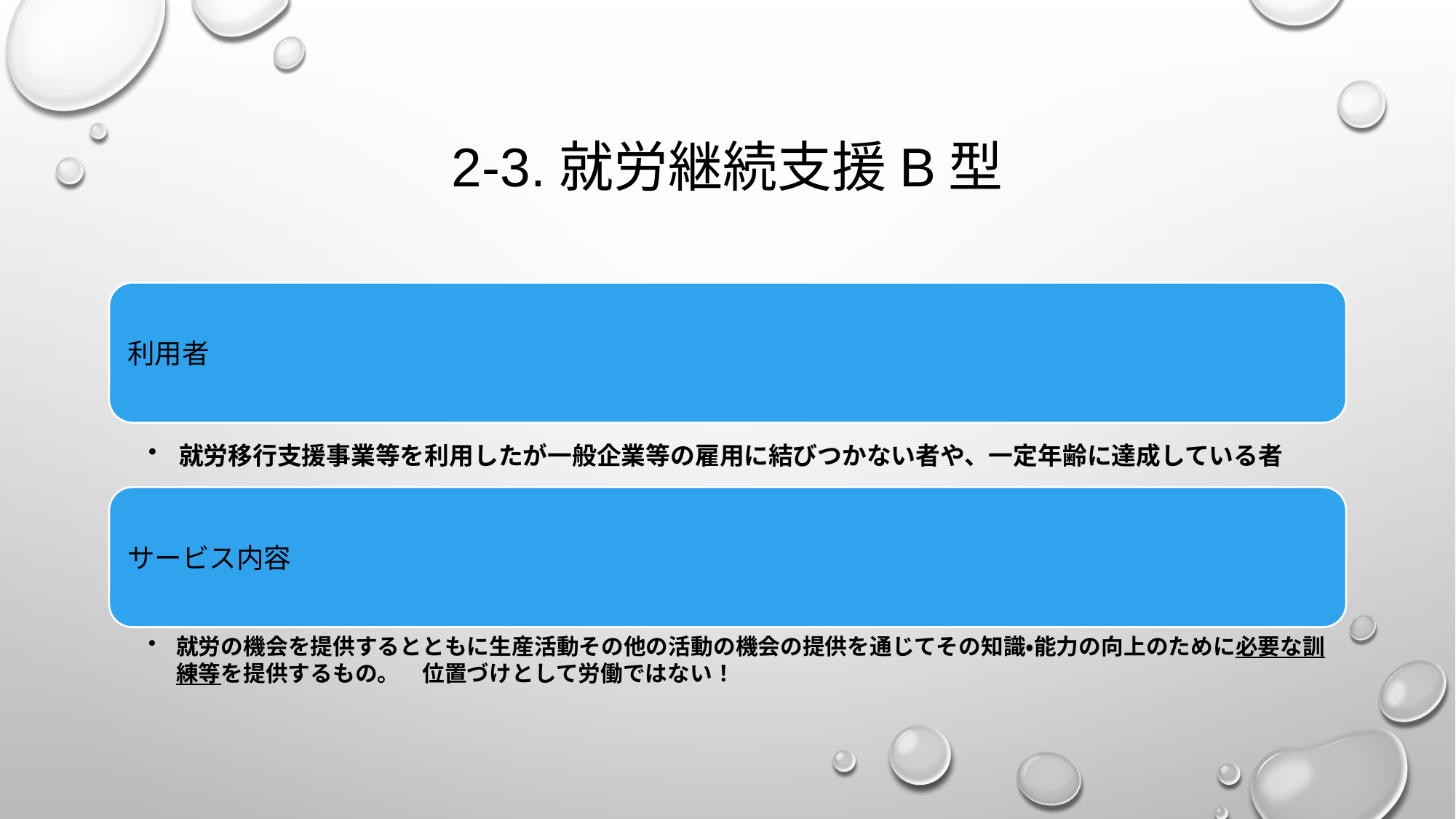

# 2-3.就労継続支援B型
利用者
就労移行支援事業等を利用したが一般企業等の雇用に結びつかない者や、一定年齢に達成している者
サービス内容
就労の機会を提供するとともに生産活動その他の活動の機会の提供を通じてその知識・能力の向上のために必要な訓練等を提供するもの。　位置づけとして労働ではない！